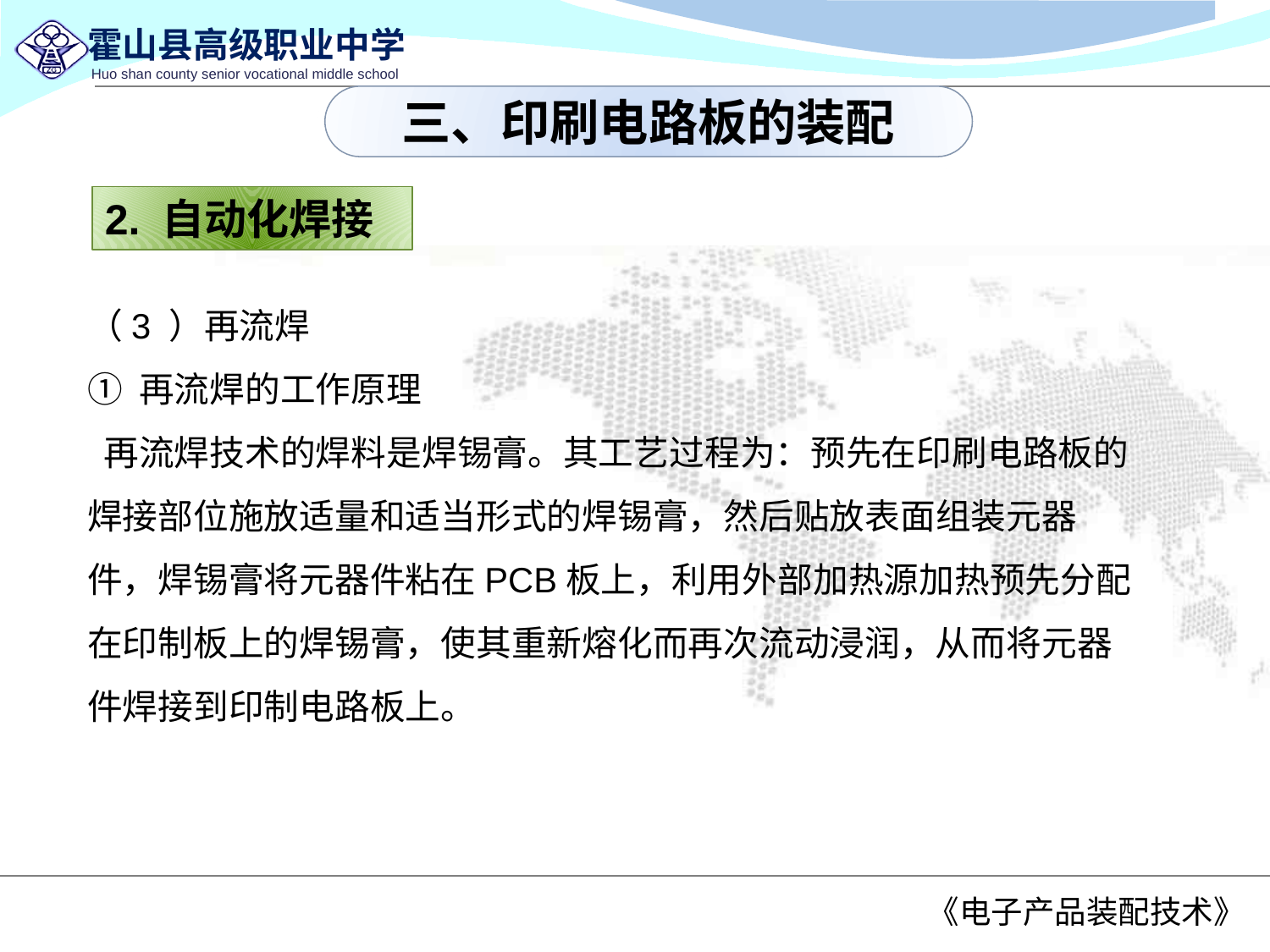

三、印刷电路板的装配
2. 自动化焊接
（3 ）再流焊
① 再流焊的工作原理
 再流焊技术的焊料是焊锡膏。其工艺过程为：预先在印刷电路板的焊接部位施放适量和适当形式的焊锡膏，然后贴放表面组装元器件，焊锡膏将元器件粘在PCB板上，利用外部加热源加热预先分配在印制板上的焊锡膏，使其重新熔化而再次流动浸润，从而将元器件焊接到印制电路板上。